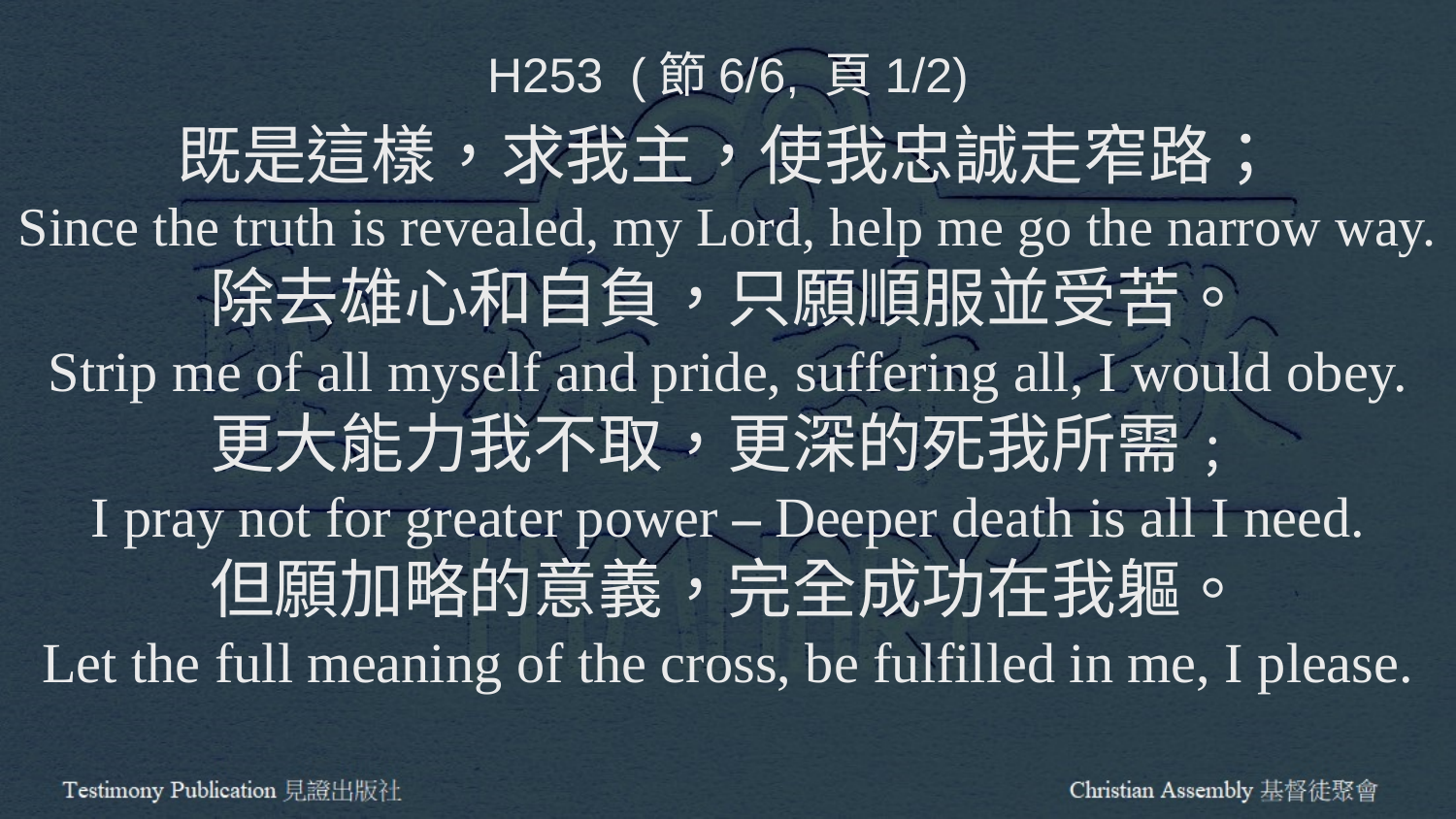

H253  (節6/6, 頁1/2)
既是這樣，求我主，使我忠誠走窄路；
Since the truth is revealed, my Lord, help me go the narrow way.
除去雄心和自負，只願順服並受苦。
Strip me of all myself and pride, suffering all, I would obey.
更大能力我不取，更深的死我所需﹔
I pray not for greater power – Deeper death is all I need.
但願加略的意義，完全成功在我軀。
Let the full meaning of the cross, be fulfilled in me, I please.